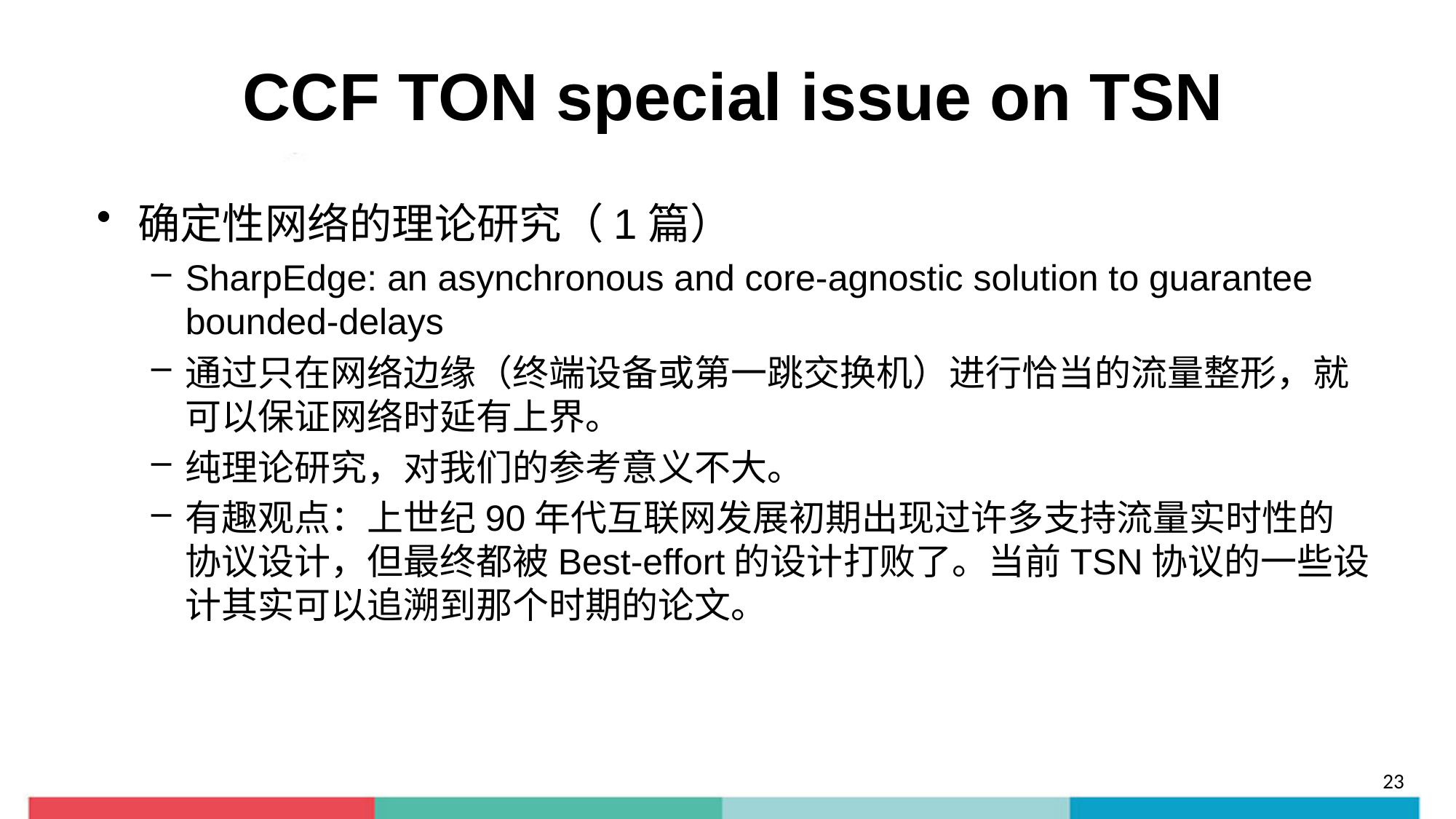

# CCF TON special issue on TSN
确定性网络的理论研究（1篇）
SharpEdge: an asynchronous and core‑agnostic solution to guarantee bounded‑delays
通过只在网络边缘（终端设备或第一跳交换机）进行恰当的流量整形，就可以保证网络时延有上界。
纯理论研究，对我们的参考意义不大。
有趣观点：上世纪90年代互联网发展初期出现过许多支持流量实时性的协议设计，但最终都被Best-effort的设计打败了。当前TSN协议的一些设计其实可以追溯到那个时期的论文。
23